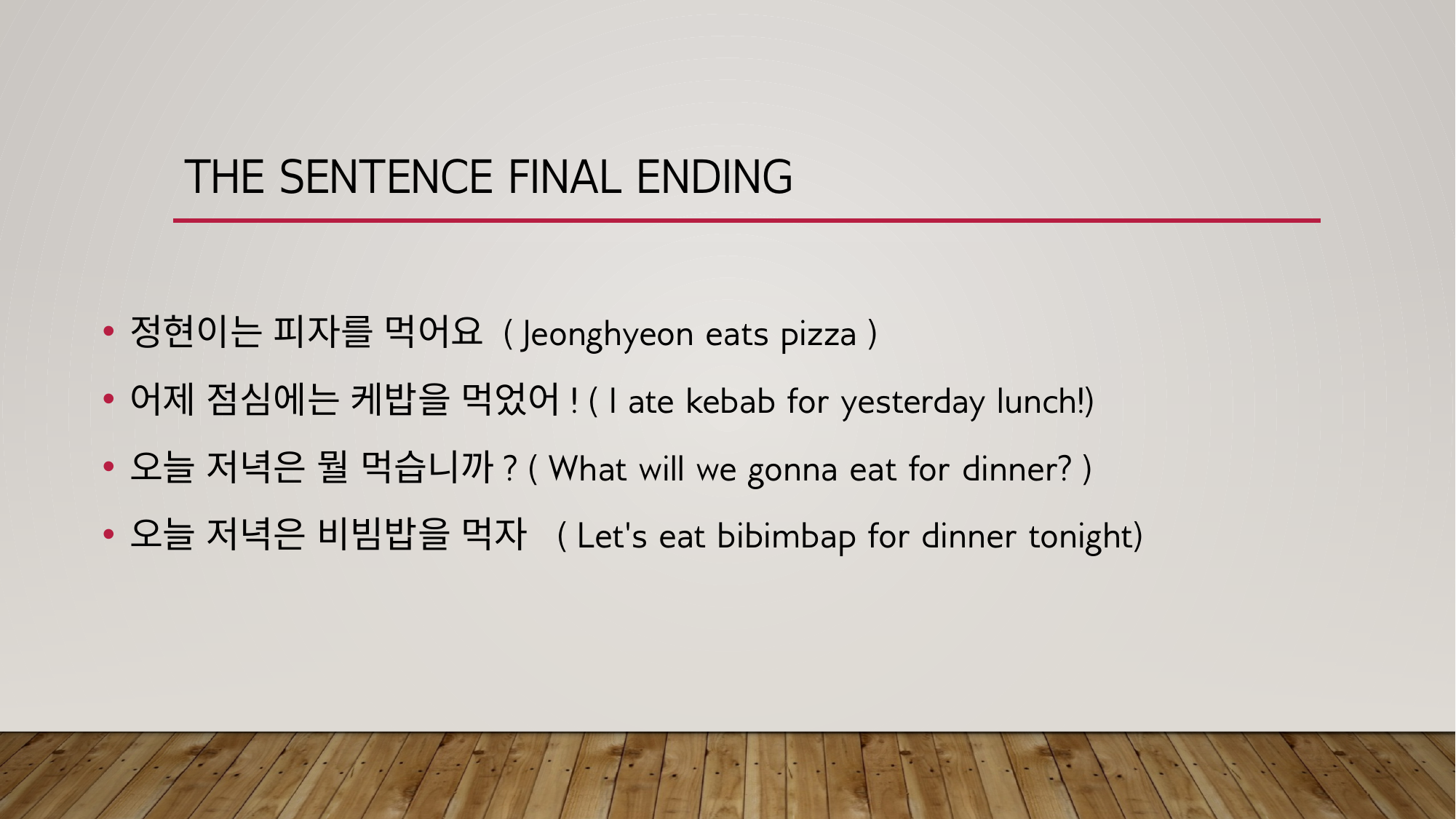

# The sentence final ending

정현이는 피자를 먹어요 ( Jeonghyeon eats pizza )
어제 점심에는 케밥을 먹었어! ( I ate kebab for yesterday lunch!)
오늘 저녁은 뭘 먹습니까? ( What will we gonna eat for dinner? )
오늘 저녁은 비빔밥을 먹자  ( Let's eat bibimbap for dinner tonight)